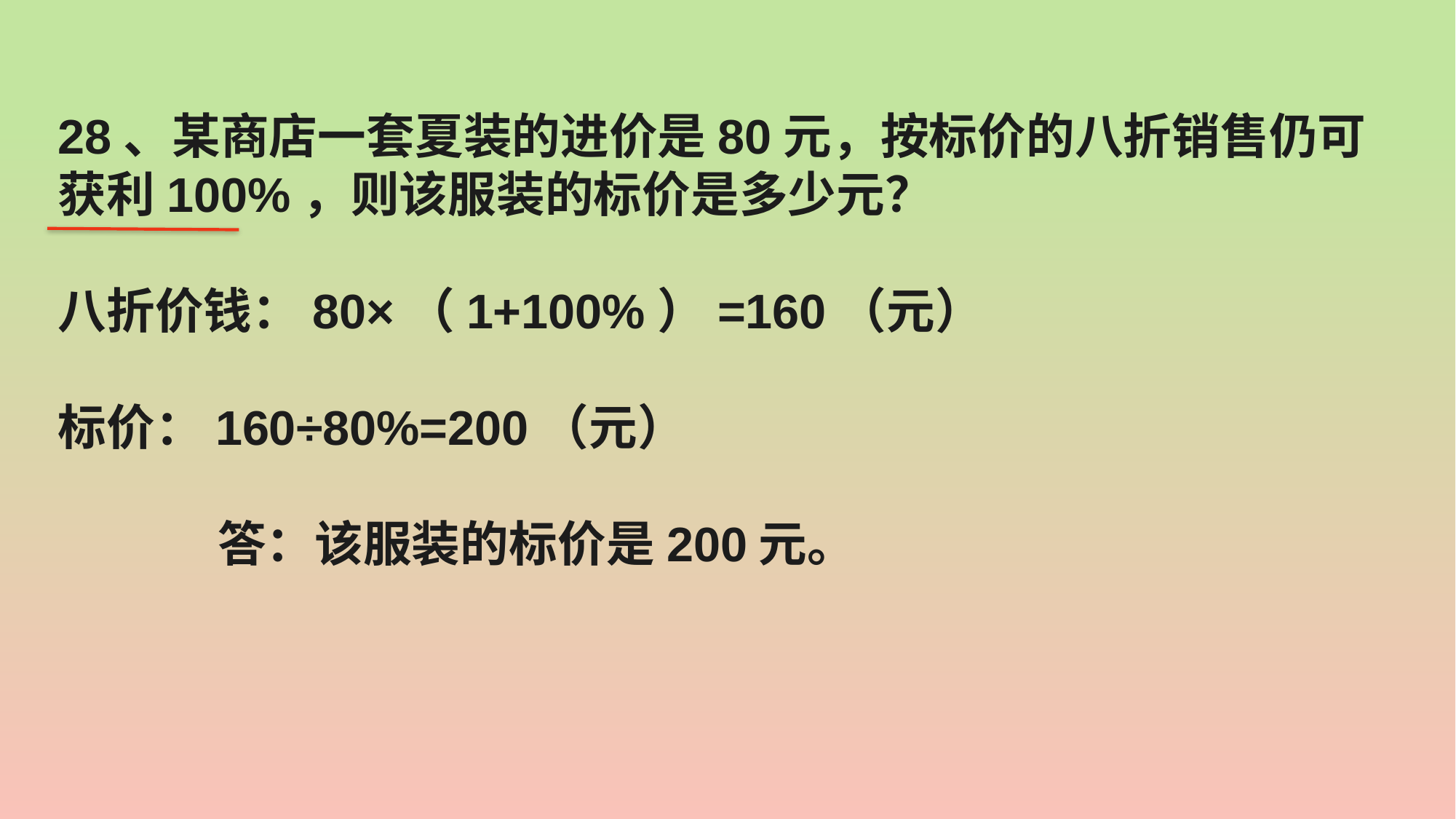

28、某商店一套夏装的进价是80元，按标价的八折销售仍可获利100%，则该服装的标价是多少元？

八折价钱：80×（1+100%）=160（元）

标价：160÷80%=200（元）

           答：该服装的标价是200元。